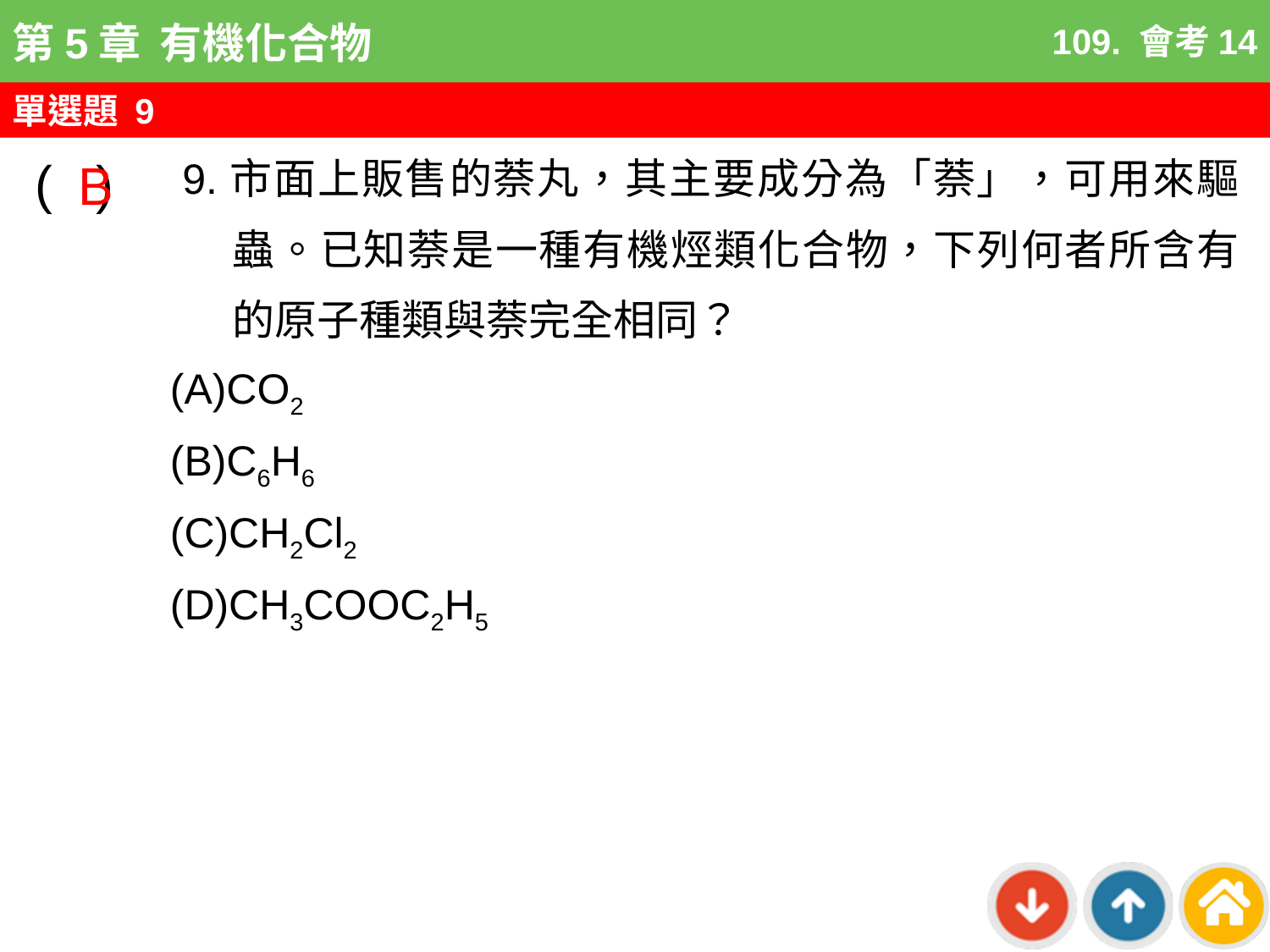

109. 會考14
單選題 9
B
9.市面上販售的萘丸，其主要成分為「萘」，可用來驅蟲。已知萘是一種有機烴類化合物，下列何者所含有的原子種類與萘完全相同？
(   )
(A)CO2
(B)C6H6
(C)CH2Cl2
(D)CH3COOC2H5